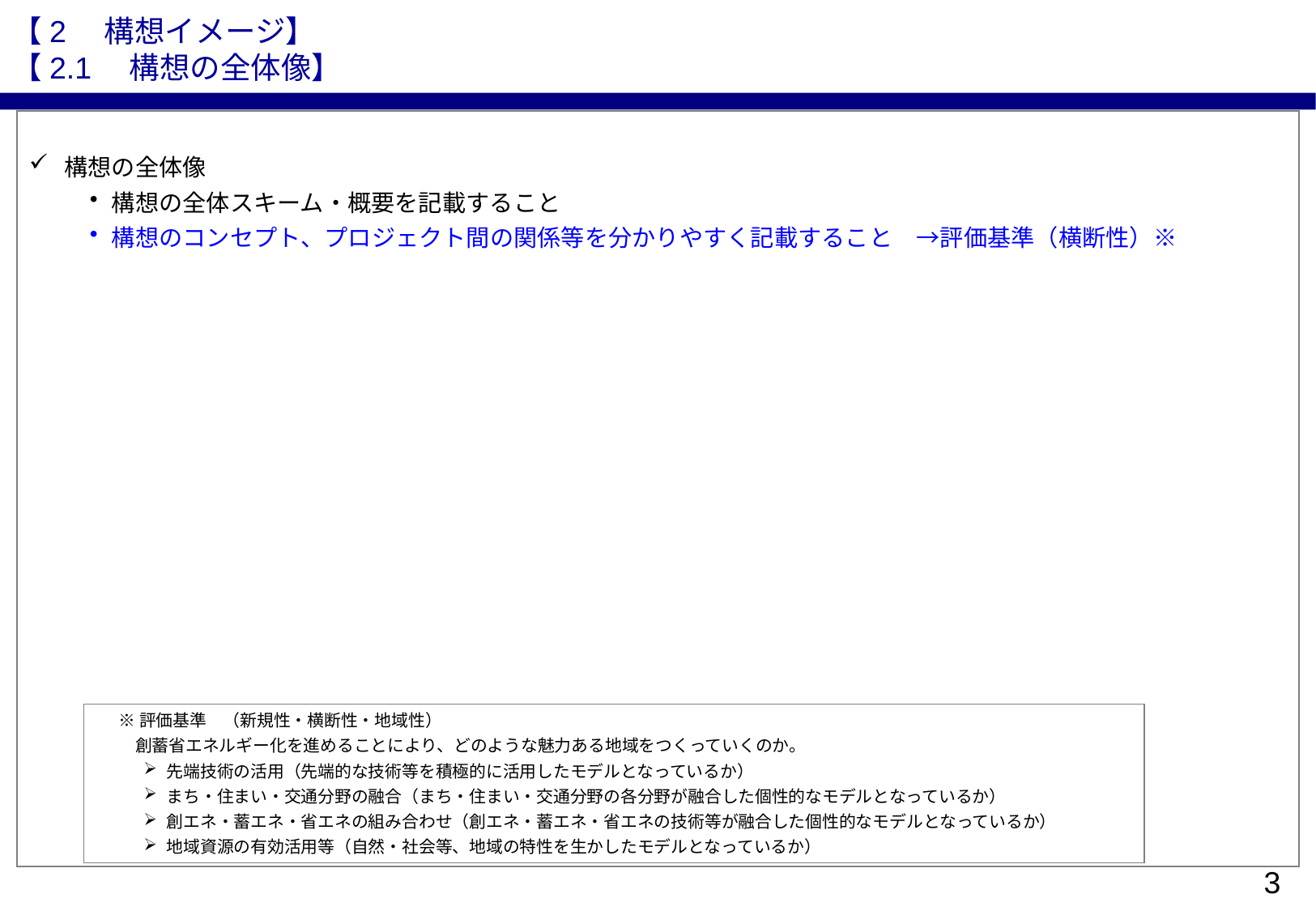

【2　構想イメージ】
【2.1　構想の全体像】

構想の全体像
構想の全体スキーム・概要を記載すること
構想のコンセプト、プロジェクト間の関係等を分かりやすく記載すること　→評価基準（横断性）※

※評価基準　（新規性・横断性・地域性）
　創蓄省エネルギー化を進めることにより、どのような魅力ある地域をつくっていくのか。
先端技術の活用（先端的な技術等を積極的に活用したモデルとなっているか）
まち・住まい・交通分野の融合（まち・住まい・交通分野の各分野が融合した個性的なモデルとなっているか）
創エネ・蓄エネ・省エネの組み合わせ（創エネ・蓄エネ・省エネの技術等が融合した個性的なモデルとなっているか）
地域資源の有効活用等（自然・社会等、地域の特性を生かしたモデルとなっているか）